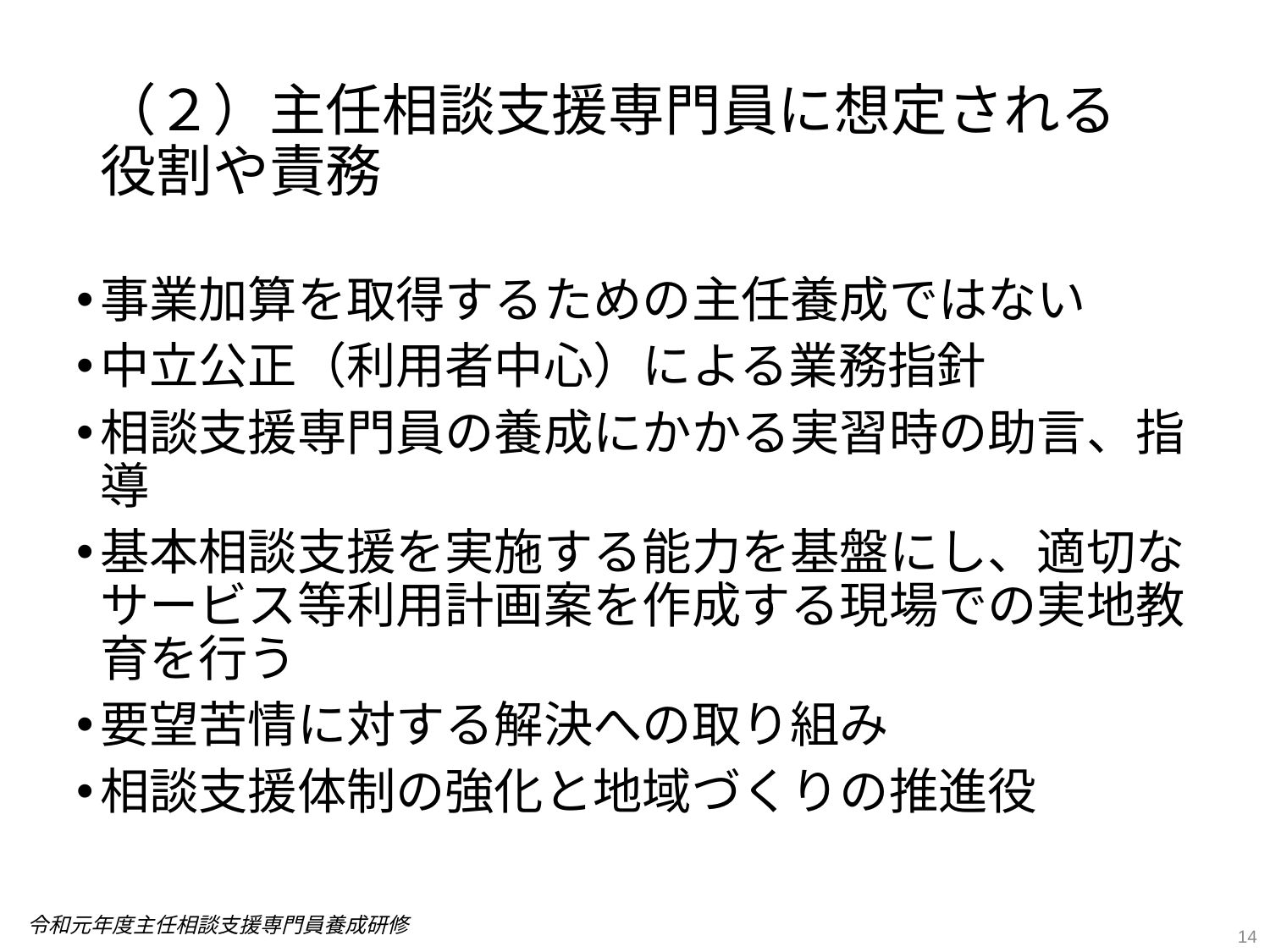

# （２）主任相談支援専門員に想定される 役割や責務
事業加算を取得するための主任養成ではない
中立公正（利用者中心）による業務指針
相談支援専門員の養成にかかる実習時の助言、指導
基本相談支援を実施する能力を基盤にし、適切なサービス等利用計画案を作成する現場での実地教育を行う
要望苦情に対する解決への取り組み
相談支援体制の強化と地域づくりの推進役

14